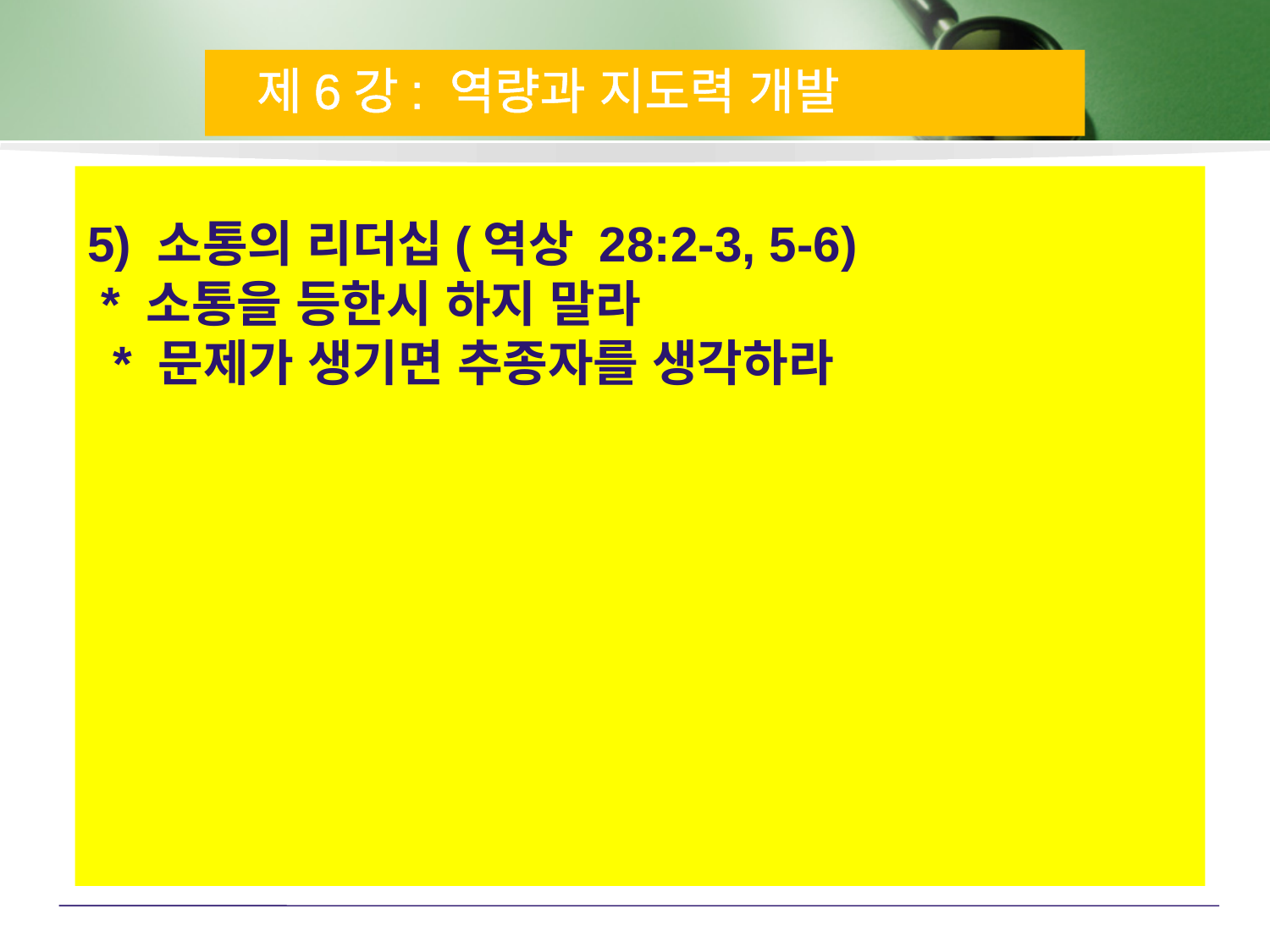

제6강: 역량과 지도력 개발
5) 소통의 리더십(역상 28:2-3, 5-6)
 * 소통을 등한시 하지 말라
 * 문제가 생기면 추종자를 생각하라